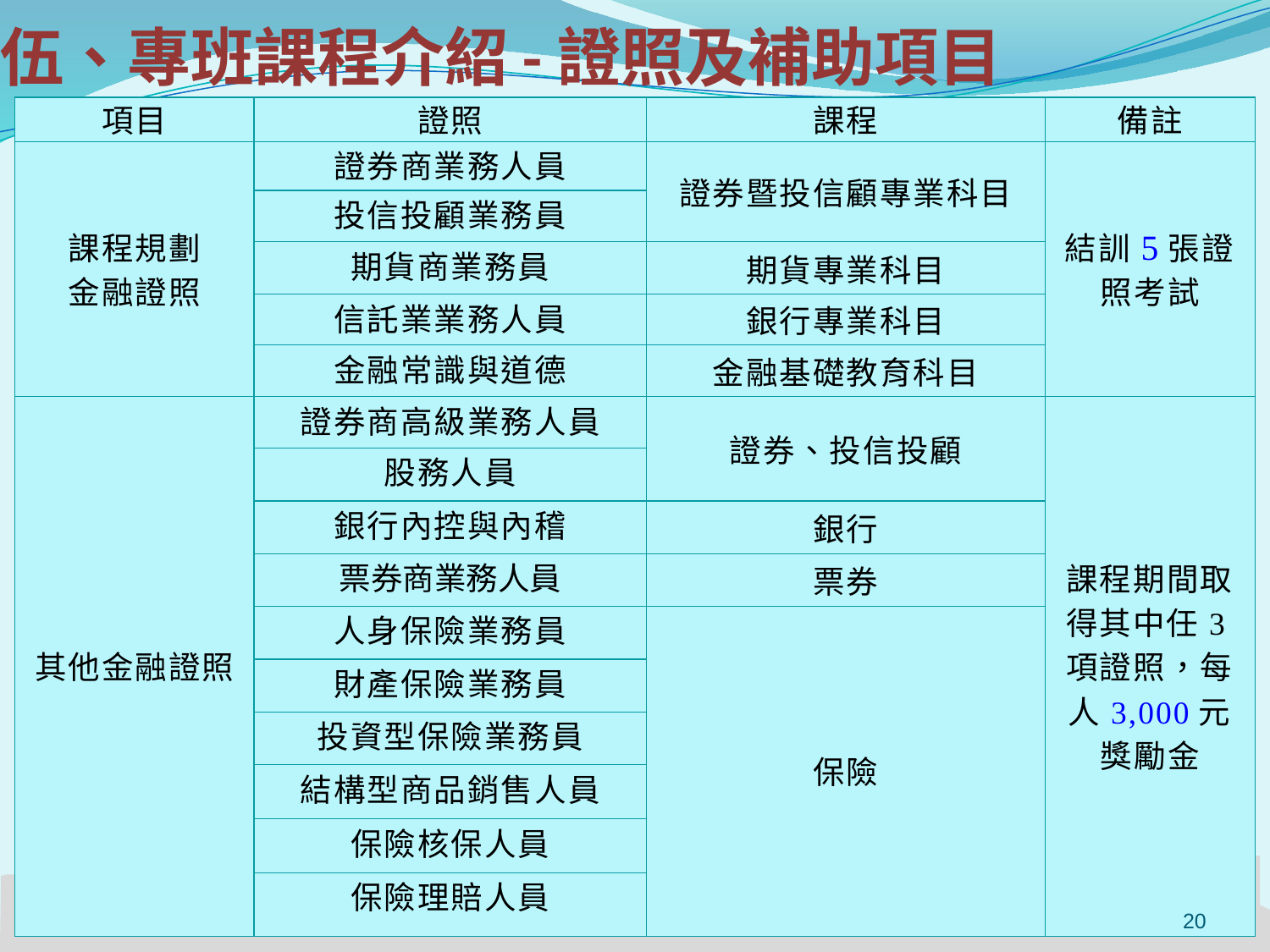

# 伍、專班課程介紹-證照及補助項目
| 項目 | 證照 | 課程 | 備註 |
| --- | --- | --- | --- |
| 課程規劃 金融證照 | 證券商業務人員 | 證券暨投信顧專業科目 | 結訓5張證照考試 |
|  | 投信投顧業務員 |  |  |
|  | 期貨商業務員 | 期貨專業科目 |  |
|  | 信託業業務人員 | 銀行專業科目 |  |
|  | 金融常識與道德 | 金融基礎教育科目 |  |
| 其他金融證照 | 證券商高級業務人員 | 證券、投信投顧 | 課程期間取得其中任3項證照，每人3,000元獎勵金 |
|  | 股務人員 |  |  |
|  | 銀行內控與內稽 | 銀行 |  |
|  | 票券商業務人員 | 票券 |  |
|  | 人身保險業務員 | 保險 |  |
|  | 財產保險業務員 |  |  |
|  | 投資型保險業務員 |  |  |
|  | 結構型商品銷售人員 |  |  |
|  | 保險核保人員 |  |  |
|  | 保險理賠人員 |  |  |
20